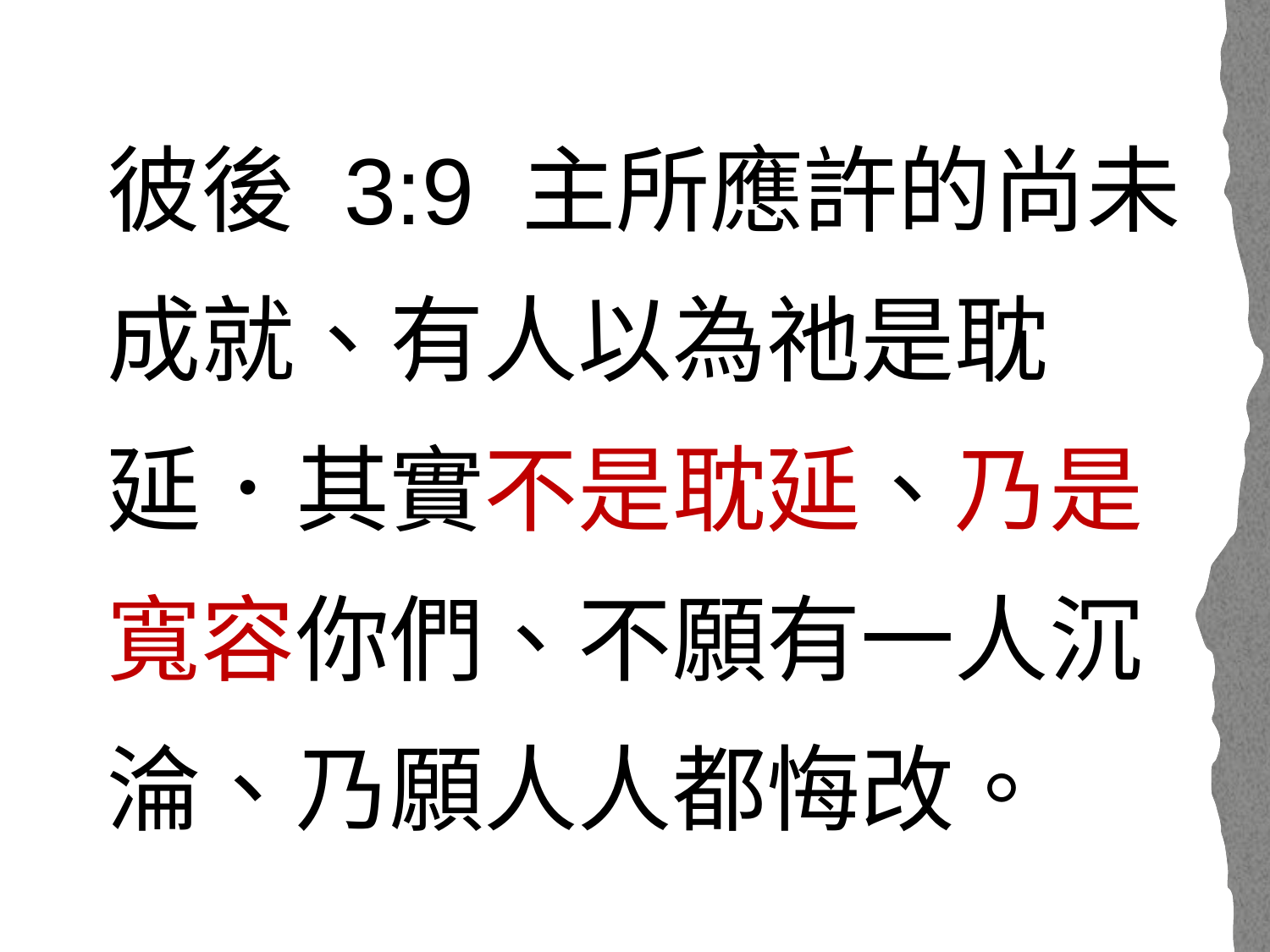

彼後 3:9 主所應許的尚未成就、有人以為祂是耽延．其實不是耽延、乃是寬容你們、不願有一人沉淪、乃願人人都悔改。